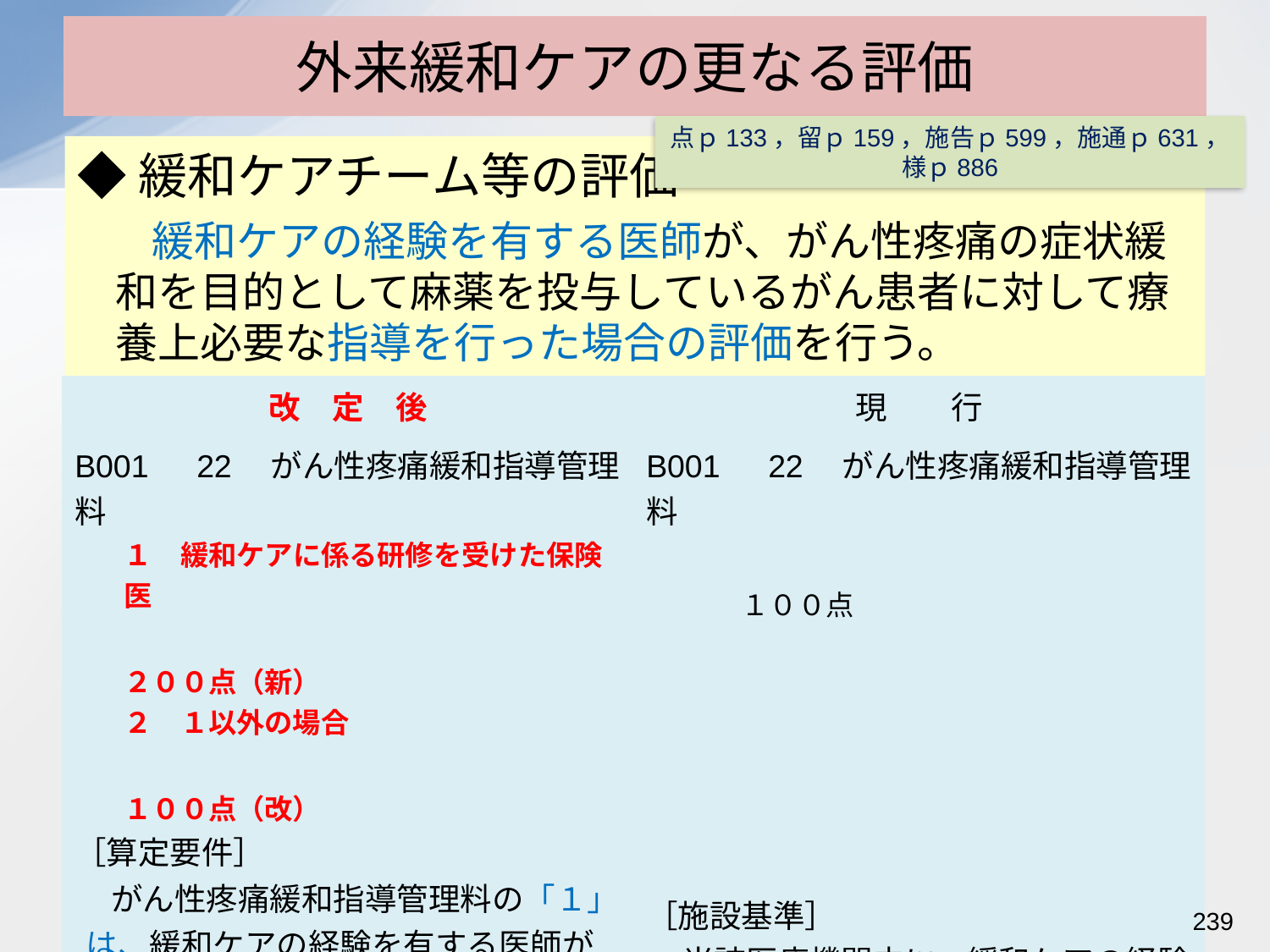

# 外来緩和ケアの更なる評価
点ｐ133，留ｐ159，施告ｐ599，施通ｐ631，様ｐ886
◆緩和ケアチーム等の評価
緩和ケアの経験を有する医師が、がん性疼痛の症状緩和を目的として麻薬を投与しているがん患者に対して療養上必要な指導を行った場合の評価を行う。
| 改　定　後 | 現　　行 |
| --- | --- |
| B001　22　がん性疼痛緩和指導管理料 １　緩和ケアに係る研修を受けた保険医 　　　　　　　　　　　　　　　２００点（新） ２　１以外の場合 　　　　　　　　　　　　　　　１００点（改） ［算定要件］ がん性疼痛緩和指導管理料の「１」は、緩和ケアの経験を有する医師が直接当該指導管理を行った場合に算定する。 ［施設基準］ 当該医療機関内に、緩和ケアの経験を有する医師が配置されていること。 | B001　22　がん性疼痛緩和指導管理料 　　　　　　　　　　　　　　　　　　　　１００点 ［施設基準］ 当該医療機関内に、緩和ケアの経験を有する医師が配置されていること。 |
239